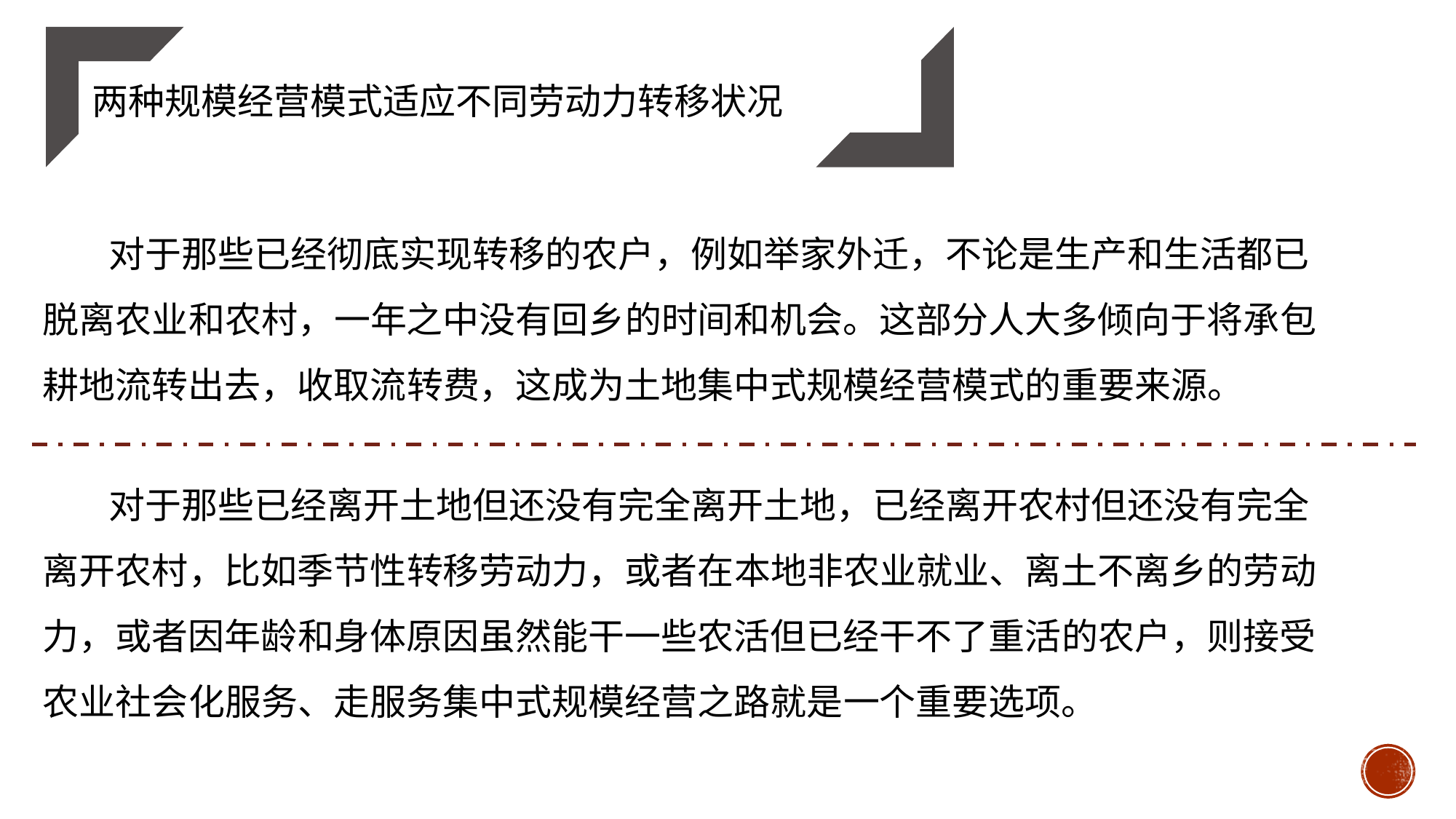

两种规模经营模式适应不同劳动力转移状况
       对于那些已经彻底实现转移的农户，例如举家外迁，不论是生产和生活都已脱离农业和农村，一年之中没有回乡的时间和机会。这部分人大多倾向于将承包耕地流转出去，收取流转费，这成为土地集中式规模经营模式的重要来源。

       对于那些已经离开土地但还没有完全离开土地，已经离开农村但还没有完全离开农村，比如季节性转移劳动力，或者在本地非农业就业、离土不离乡的劳动力，或者因年龄和身体原因虽然能干一些农活但已经干不了重活的农户，则接受农业社会化服务、走服务集中式规模经营之路就是一个重要选项。